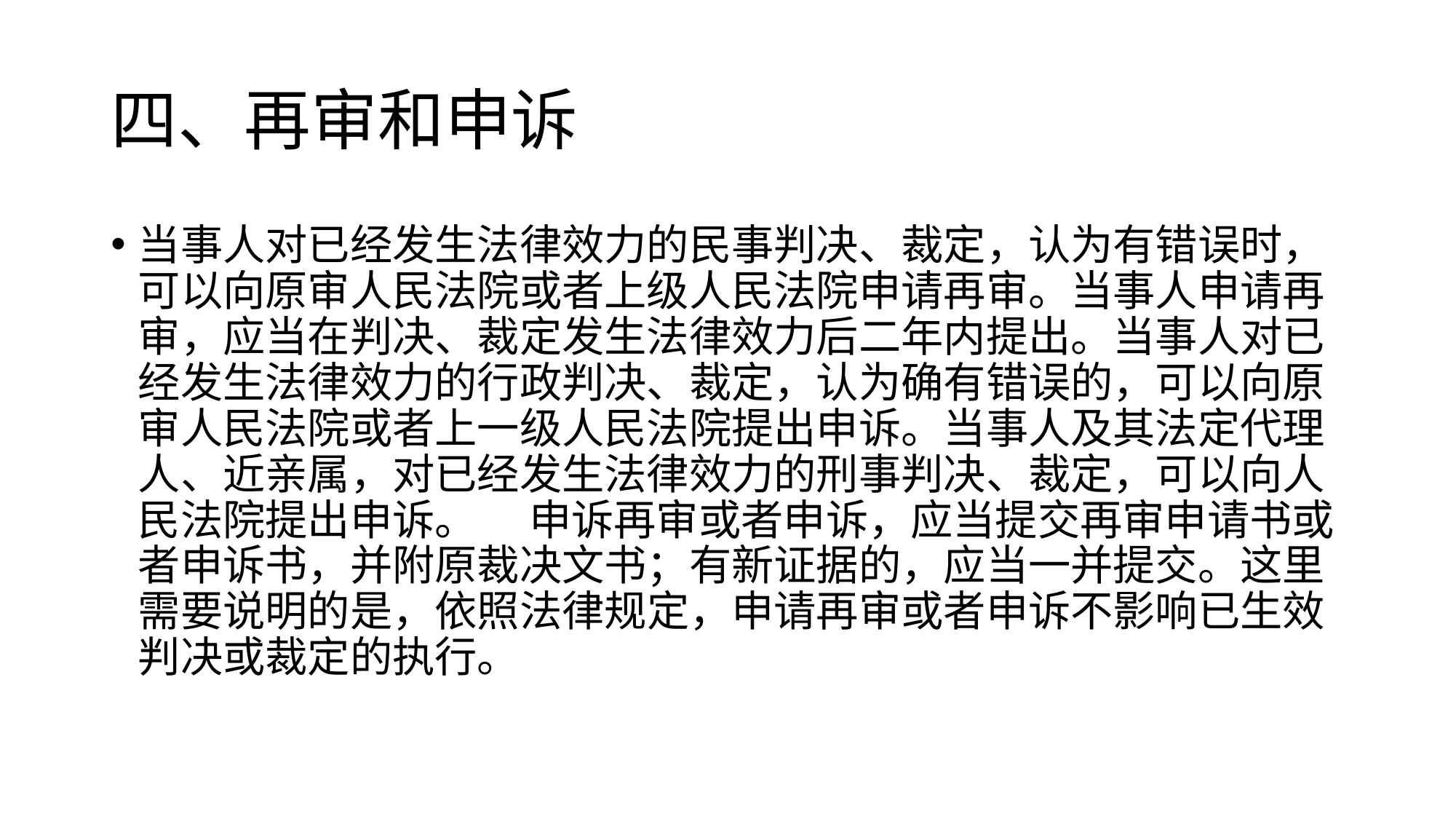

# 四、再审和申诉
当事人对已经发生法律效力的民事判决、裁定，认为有错误时，可以向原审人民法院或者上级人民法院申请再审。当事人申请再审，应当在判决、裁定发生法律效力后二年内提出。当事人对已经发生法律效力的行政判决、裁定，认为确有错误的，可以向原审人民法院或者上一级人民法院提出申诉。当事人及其法定代理人、近亲属，对已经发生法律效力的刑事判决、裁定，可以向人民法院提出申诉。 　申诉再审或者申诉，应当提交再审申请书或者申诉书，并附原裁决文书；有新证据的，应当一并提交。这里需要说明的是，依照法律规定，申请再审或者申诉不影响已生效判决或裁定的执行。